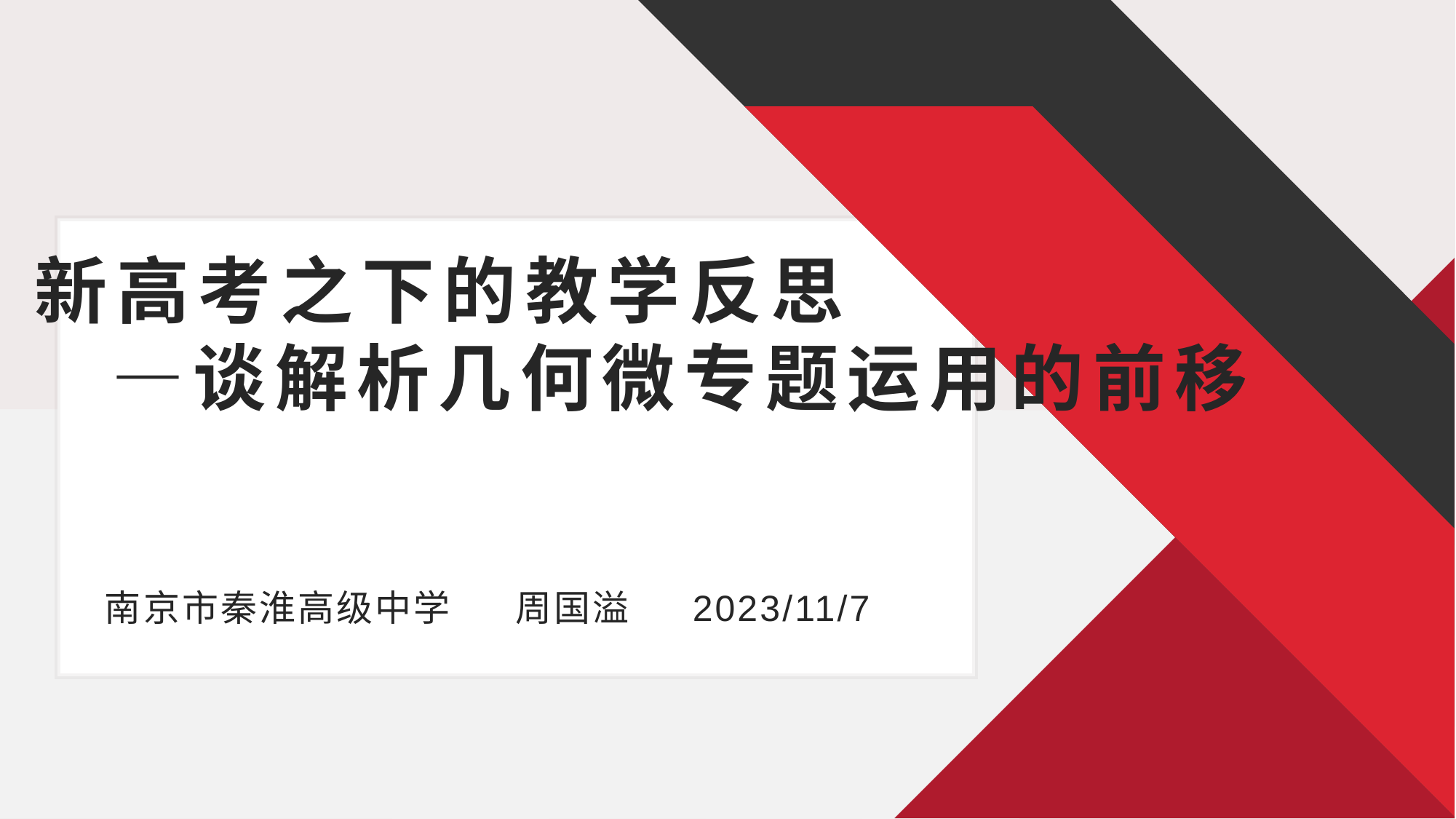

新高考之下的教学反思
   —谈解析几何微专题运用的前移
南京市秦淮高级中学      周国溢     2023/11/7